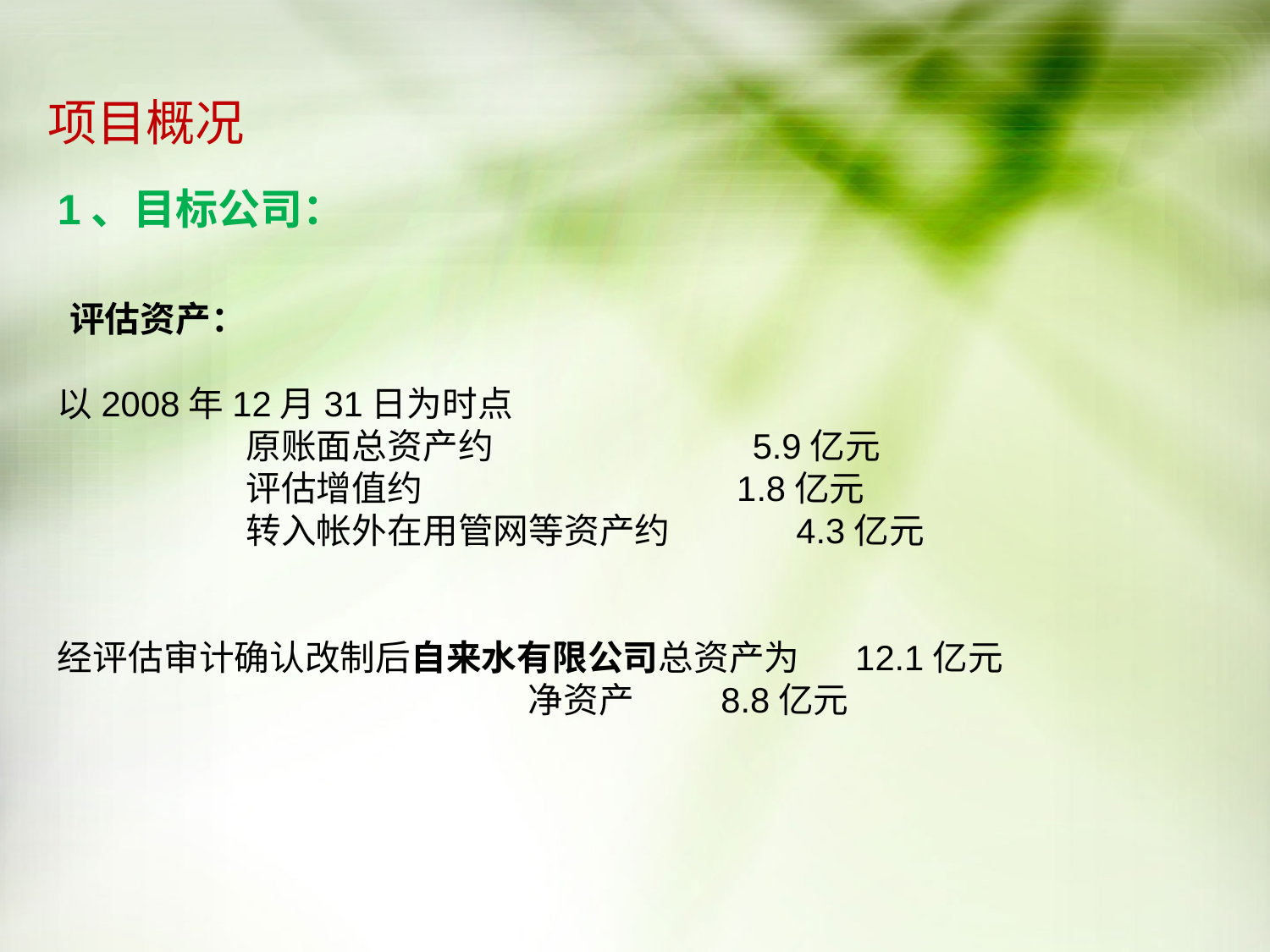

项目概况
1、目标公司：

  评估资产：

以2008年12月31日为时点
                       原账面总资产约                                5.9亿元
                       评估增值约                                       1.8亿元
                       转入帐外在用管网等资产约               4.3亿元

经评估审计确认改制后自来水有限公司总资产为      12.1亿元
                                                           净资产          8.8亿元